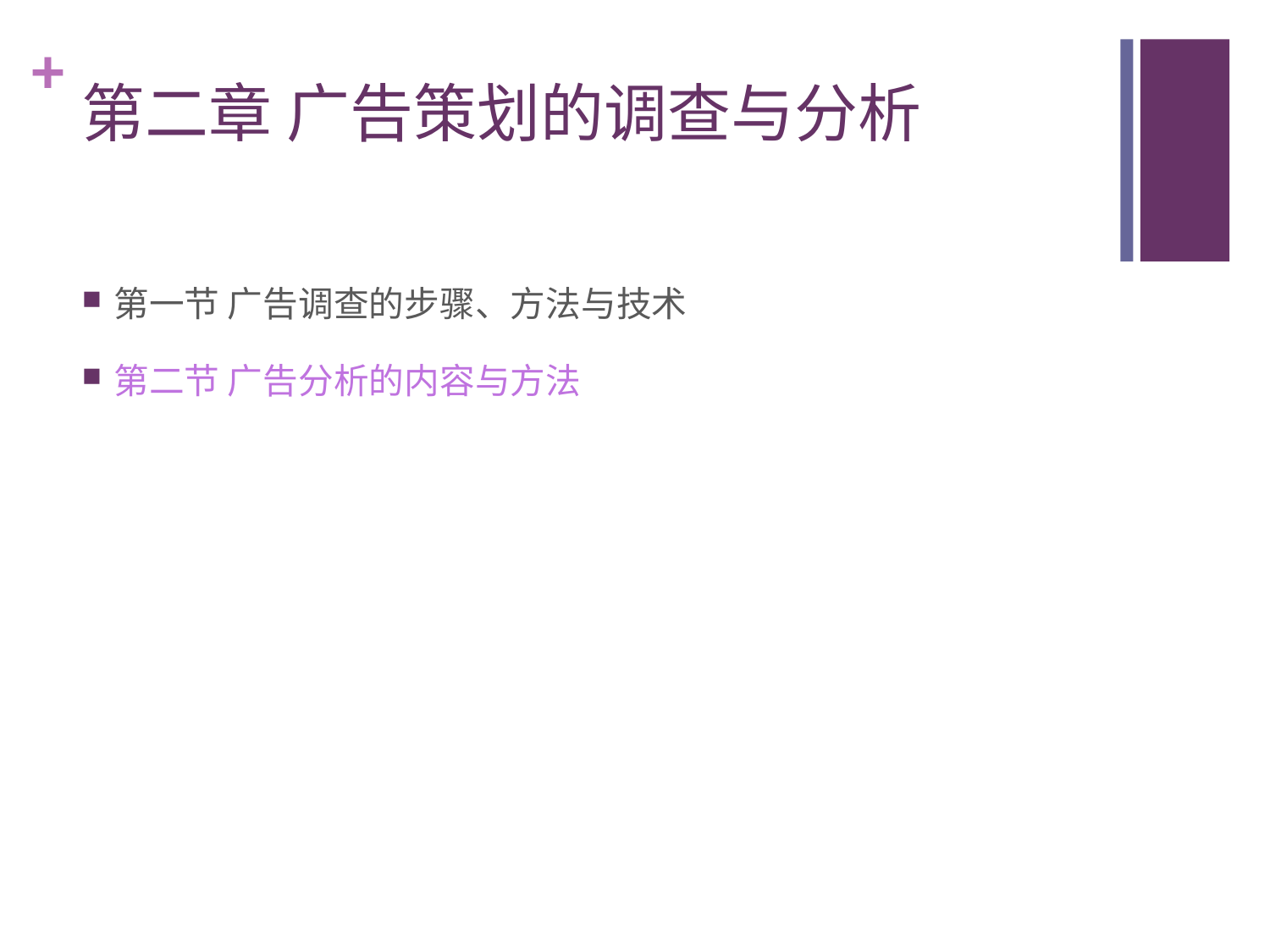

# 第二章 广告策划的调查与分析
第一节 广告调查的步骤、方法与技术
第二节 广告分析的内容与方法